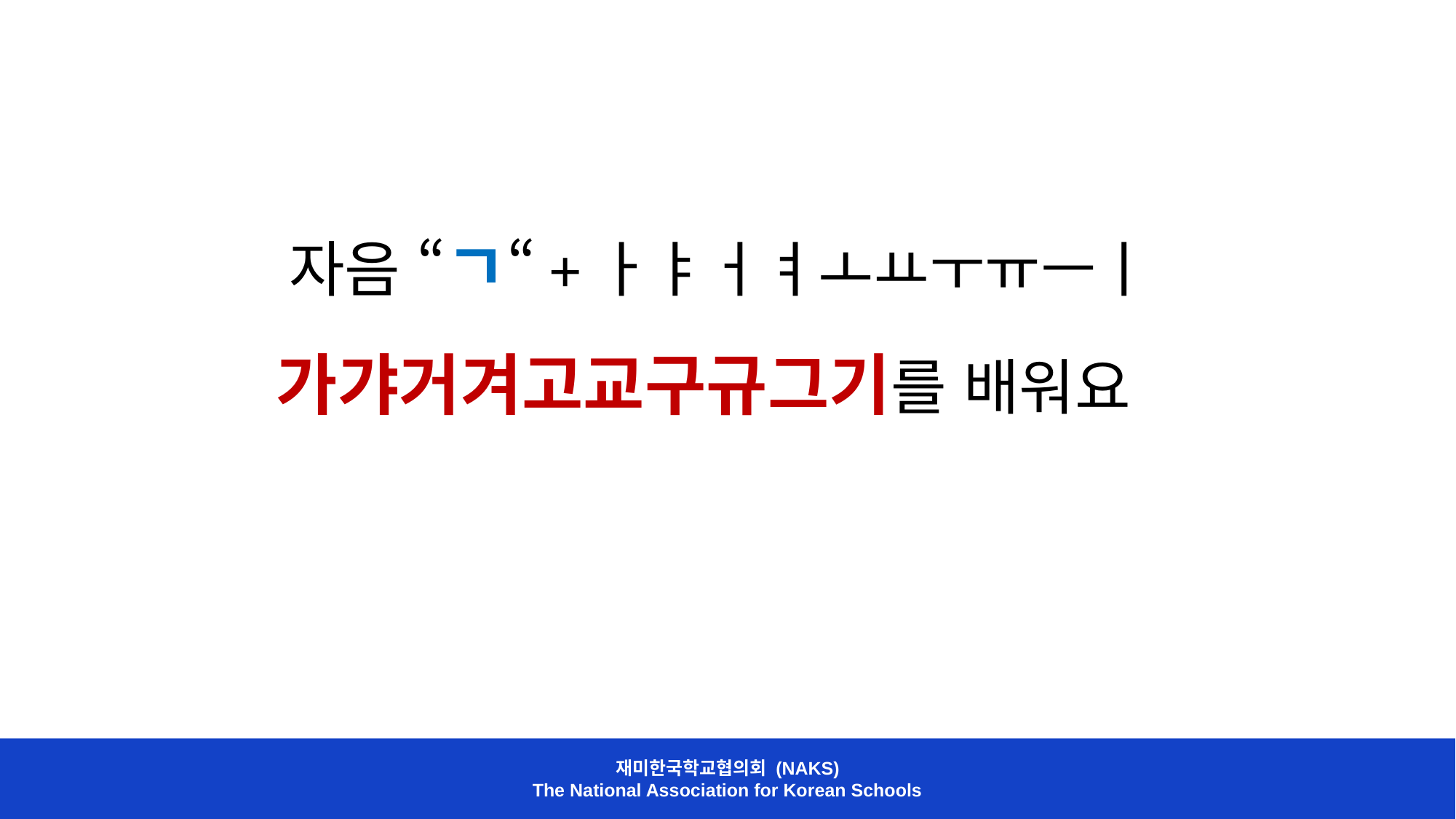

자음 “ㄱ“+ㅏㅑㅓㅕㅗㅛㅜㅠㅡㅣ
가갸거겨고교구규그기를 배워요
재미한국학교협의회 (NAKS)
The National Association for Korean Schools